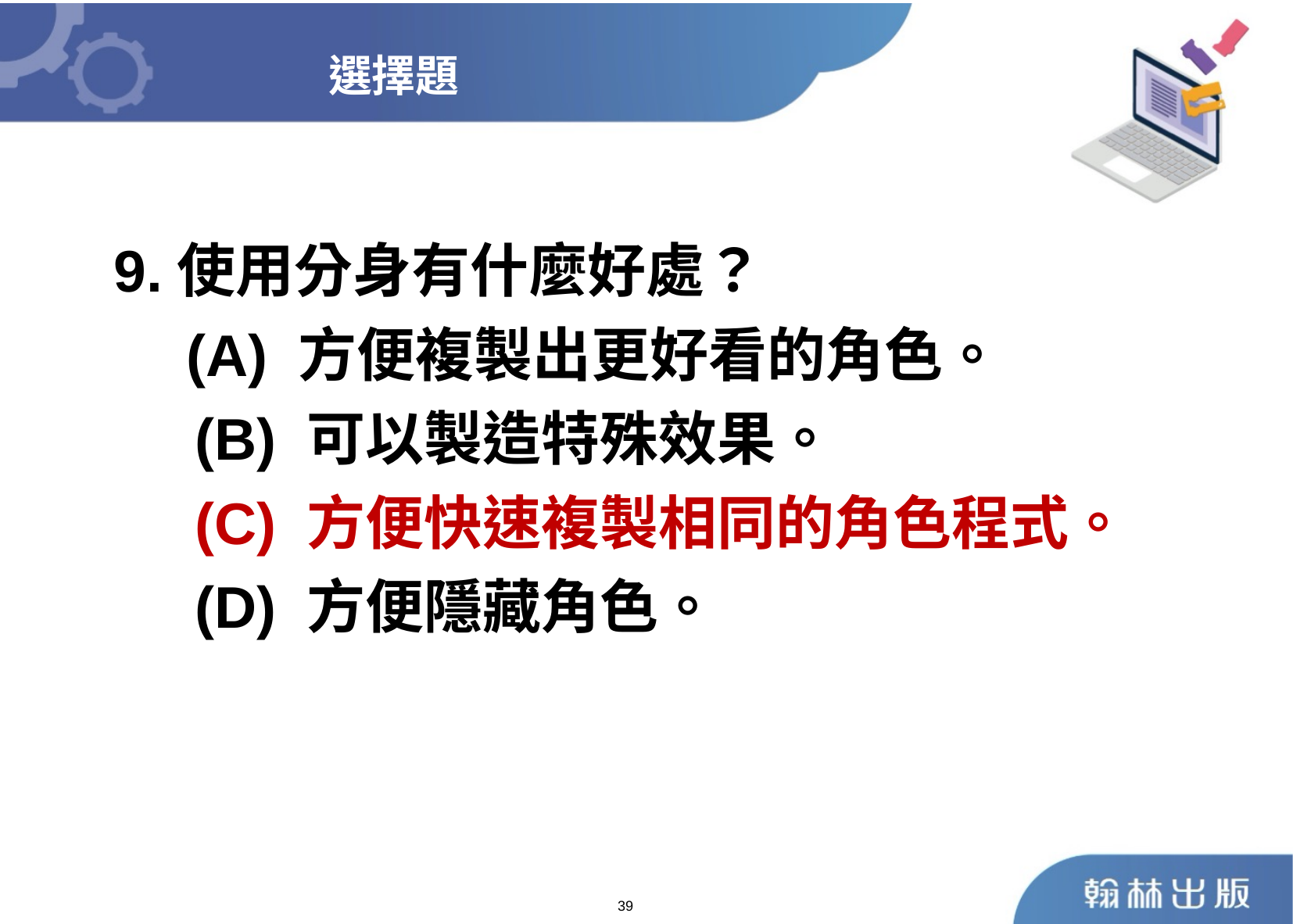

選擇題
 9.使用分身有什麼好處？
	    (A) 方便複製出更好看的角色。
      (B) 可以製造特殊效果。
      (C) 方便快速複製相同的角色程式。
      (D) 方便隱藏角色。

39